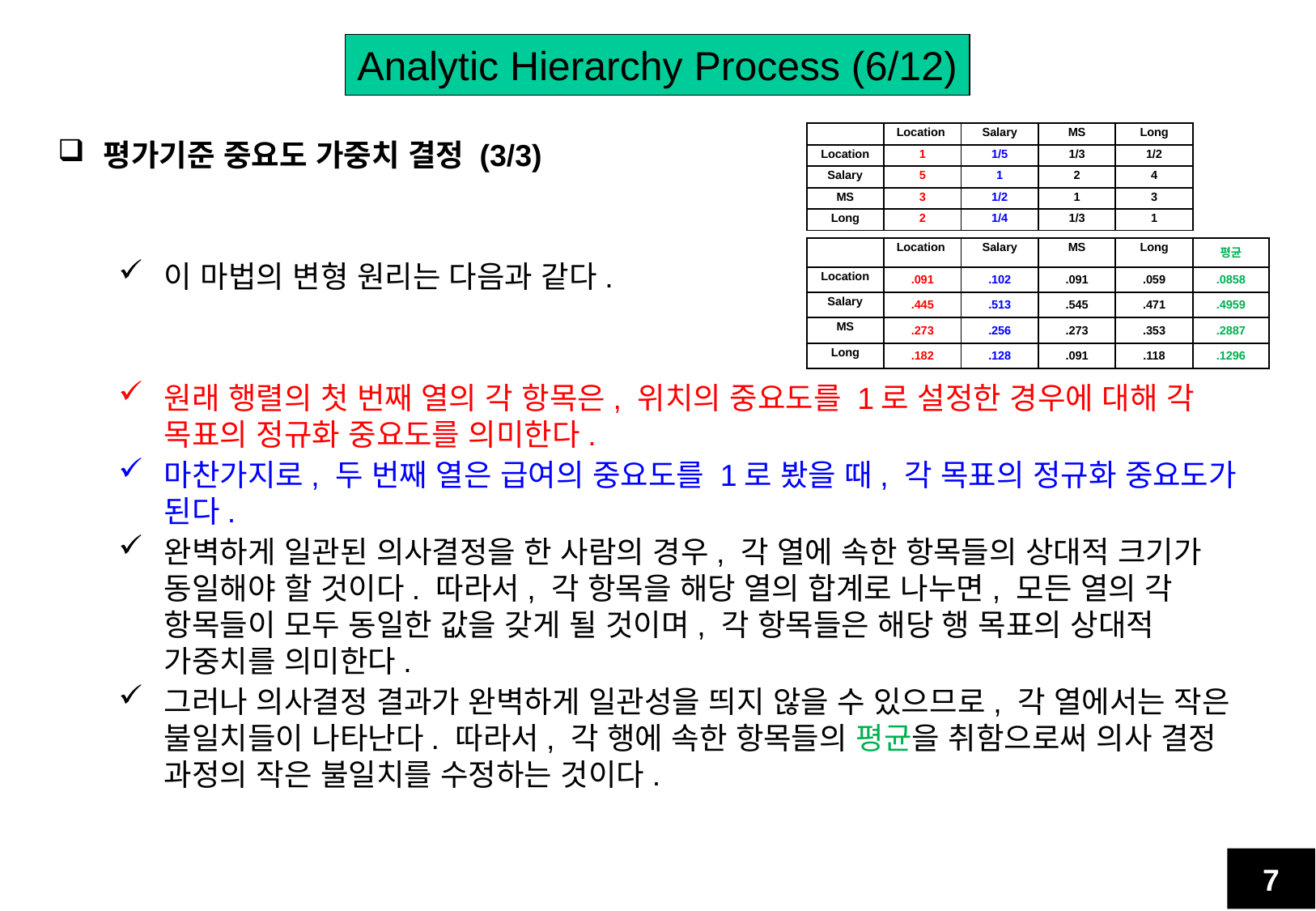

Analytic Hierarchy Process (6/12)
|  | Location | Salary | MS | Long |
| --- | --- | --- | --- | --- |
| Location | 1 | 1/5 | 1/3 | 1/2 |
| Salary | 5 | 1 | 2 | 4 |
| MS | 3 | 1/2 | 1 | 3 |
| Long | 2 | 1/4 | 1/3 | 1 |
평가기준 중요도 가중치 결정 (3/3)

이 마법의 변형 원리는 다음과 같다.

원래 행렬의 첫 번째 열의 각 항목은, 위치의 중요도를 1로 설정한 경우에 대해 각 목표의 정규화 중요도를 의미한다.
마찬가지로, 두 번째 열은 급여의 중요도를 1로 봤을 때, 각 목표의 정규화 중요도가 된다.
완벽하게 일관된 의사결정을 한 사람의 경우, 각 열에 속한 항목들의 상대적 크기가 동일해야 할 것이다. 따라서, 각 항목을 해당 열의 합계로 나누면, 모든 열의 각 항목들이 모두 동일한 값을 갖게 될 것이며, 각 항목들은 해당 행 목표의 상대적 가중치를 의미한다.
그러나 의사결정 결과가 완벽하게 일관성을 띄지 않을 수 있으므로, 각 열에서는 작은 불일치들이 나타난다. 따라서, 각 행에 속한 항목들의 평균을 취함으로써 의사 결정 과정의 작은 불일치를 수정하는 것이다.
|  | Location | Salary | MS | Long | 평균 |
| --- | --- | --- | --- | --- | --- |
| Location | .091 | .102 | .091 | .059 | .0858 |
| Salary | .445 | .513 | .545 | .471 | .4959 |
| MS | .273 | .256 | .273 | .353 | .2887 |
| Long | .182 | .128 | .091 | .118 | .1296 |
7